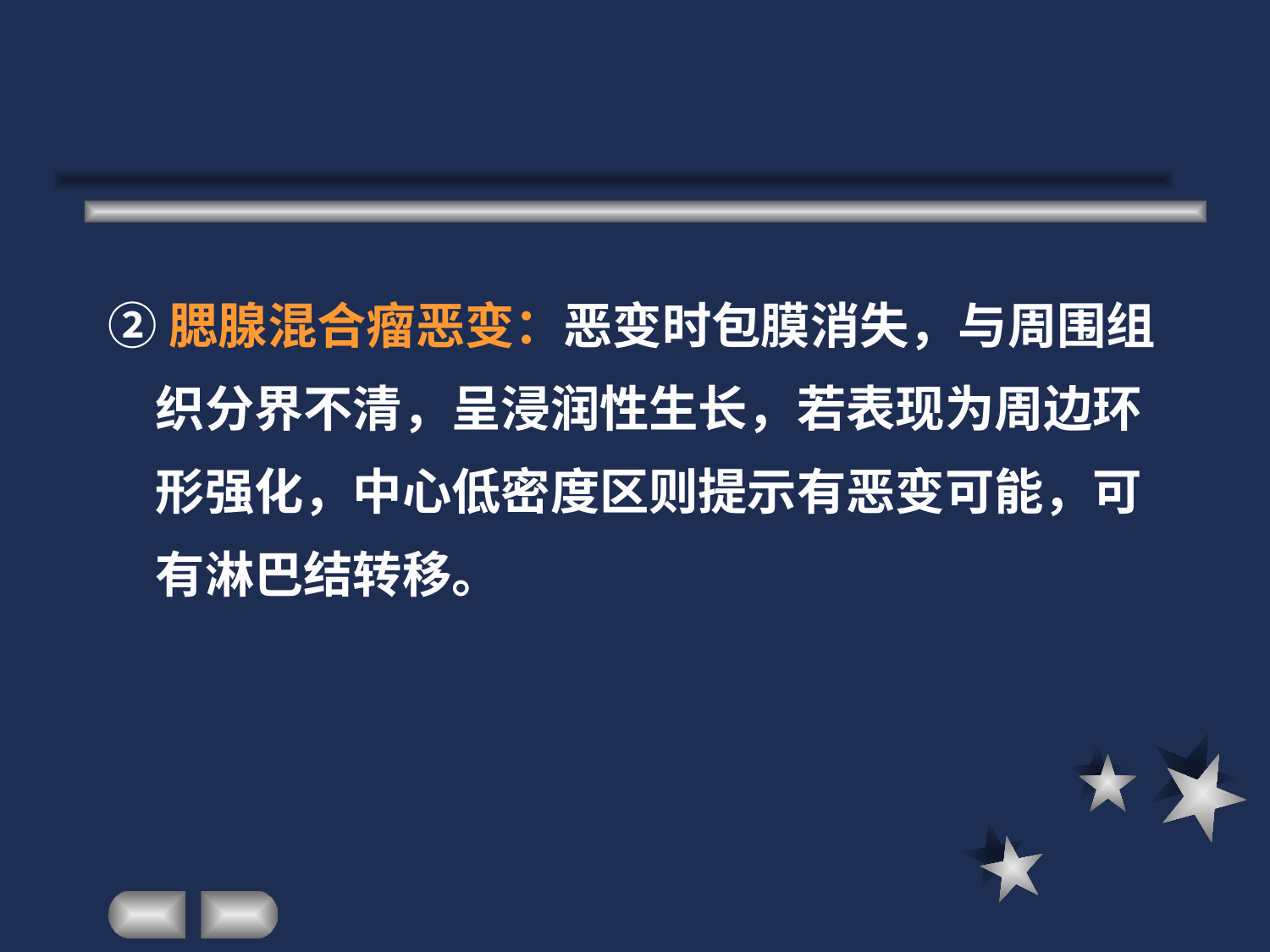

②腮腺混合瘤恶变：恶变时包膜消失，与周围组织分界不清，呈浸润性生长，若表现为周边环形强化，中心低密度区则提示有恶变可能，可有淋巴结转移。